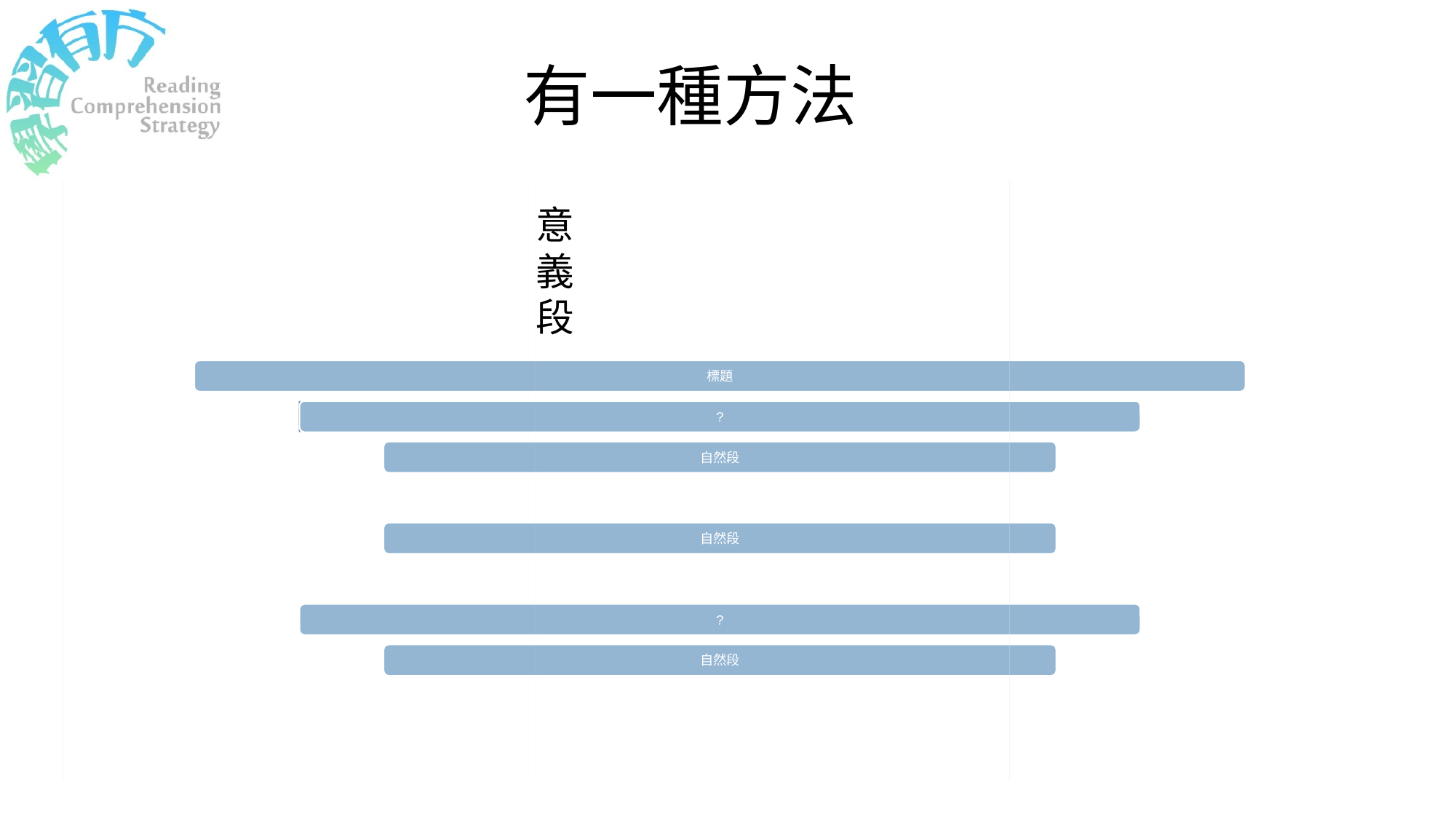

# 有一種方法
標題
?
自然段
自然段
?
自然段
意義段